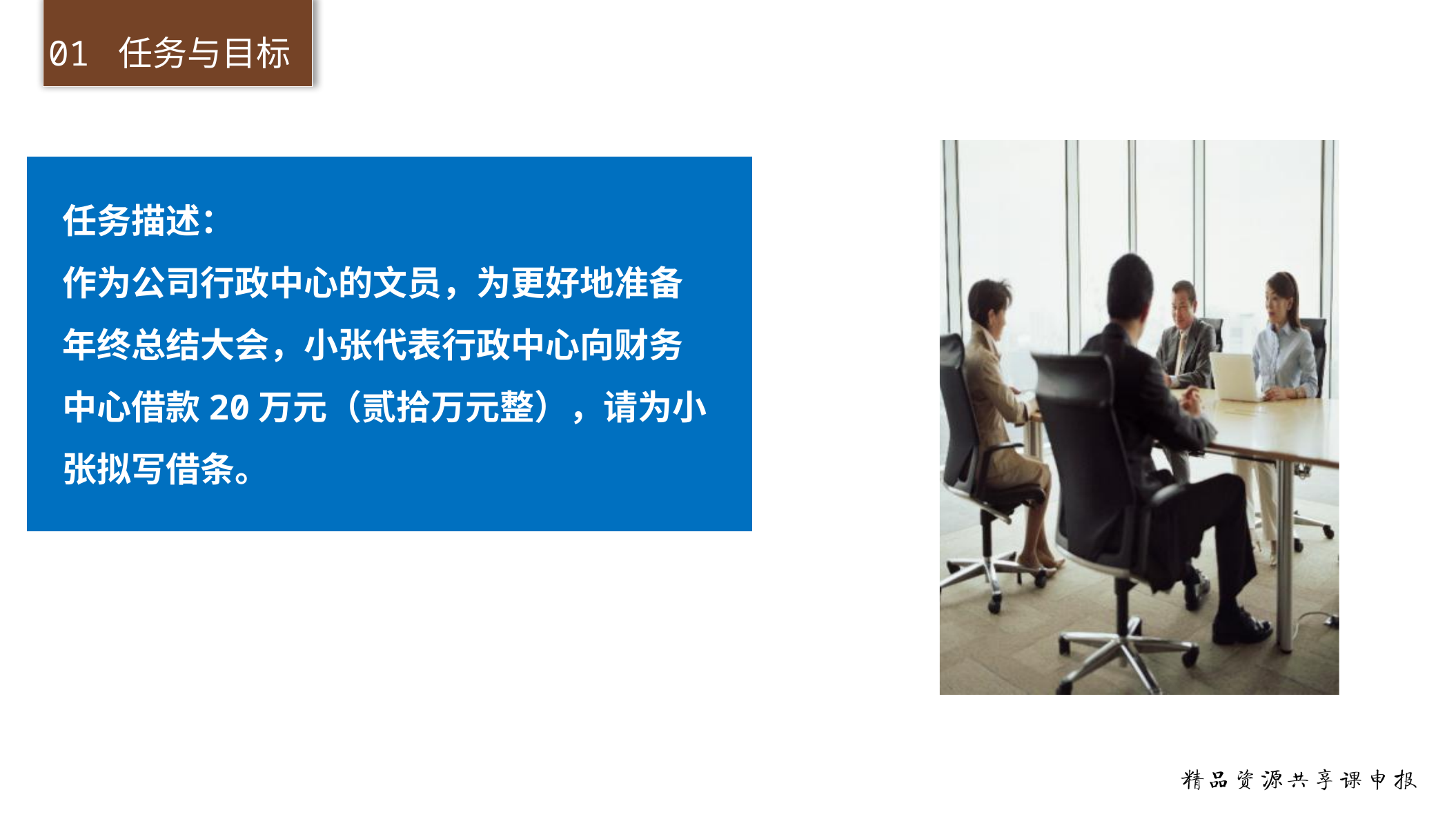

01 任务与目标

任务描述：
作为公司行政中心的文员，为更好地准备年终总结大会，小张代表行政中心向财务中心借款20万元（贰拾万元整），请为小张拟写借条。
能力目标